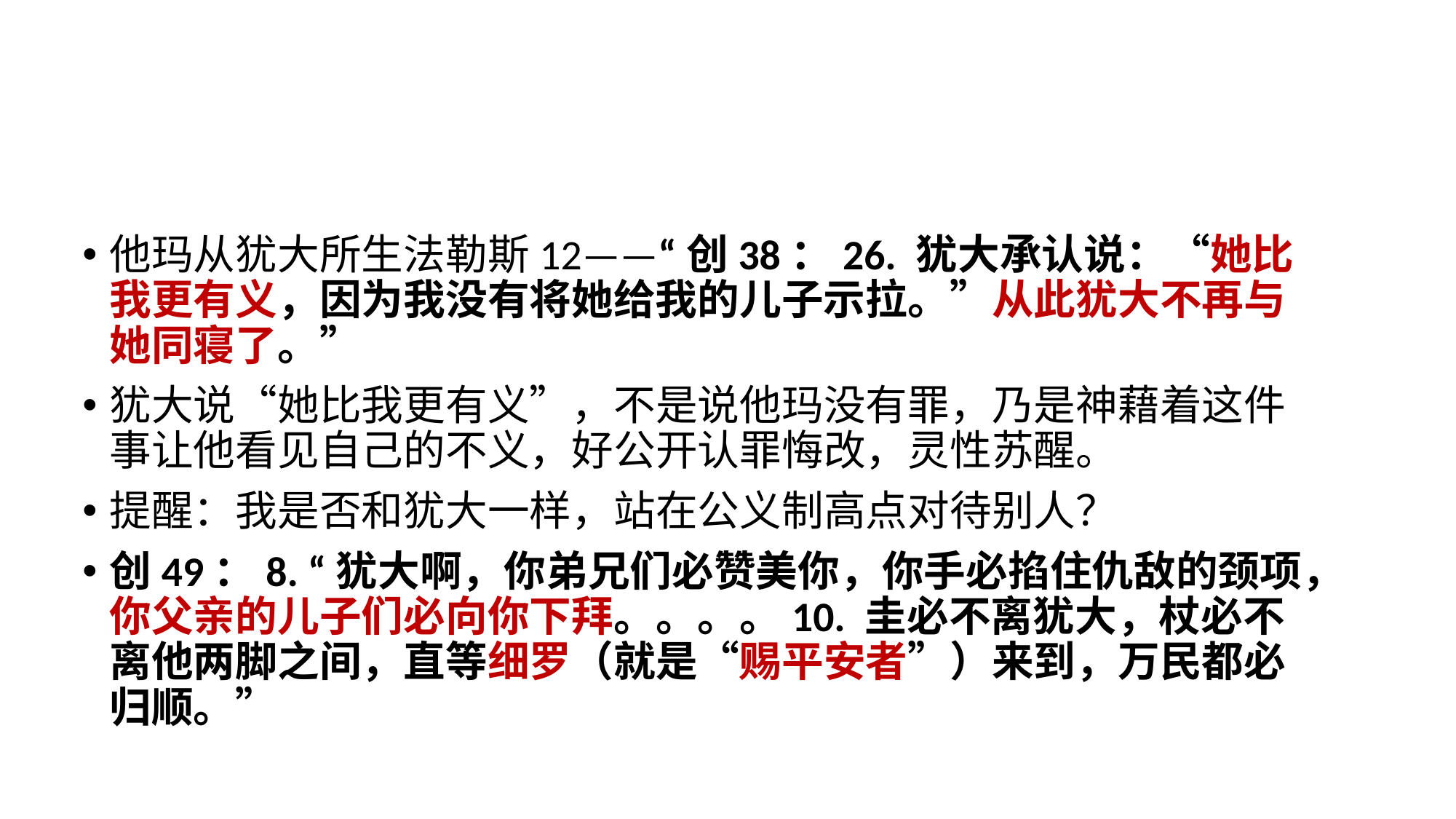

他玛从犹大所生法勒斯12——“创38：26. 犹大承认说：“她比我更有义，因为我没有将她给我的儿子示拉。”从此犹大不再与她同寝了。”
犹大说“她比我更有义”，不是说他玛没有罪，乃是神藉着这件事让他看见自己的不义，好公开认罪悔改，灵性苏醒。
提醒：我是否和犹大一样，站在公义制高点对待别人？
创49：8. “犹大啊，你弟兄们必赞美你，你手必掐住仇敌的颈项，你父亲的儿子们必向你下拜。。。。10. 圭必不离犹大，杖必不离他两脚之间，直等细罗（就是“赐平安者”）来到，万民都必归顺。”